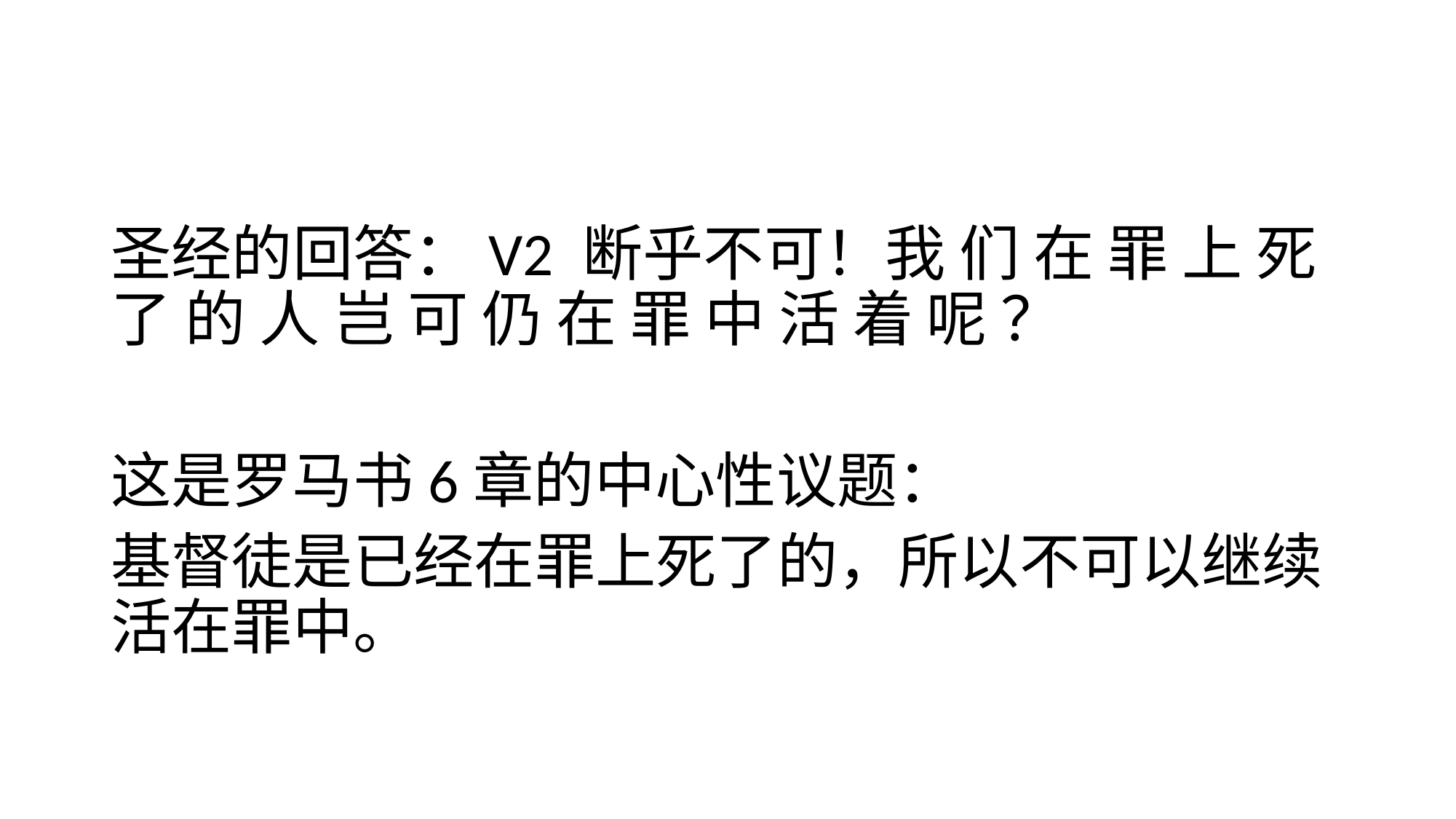

#
圣经的回答：V2 断乎不可！我 们 在 罪 上 死 了 的 人 岂 可 仍 在 罪 中 活 着 呢 ？

这是罗马书6章的中心性议题：
基督徒是已经在罪上死了的，所以不可以继续活在罪中。